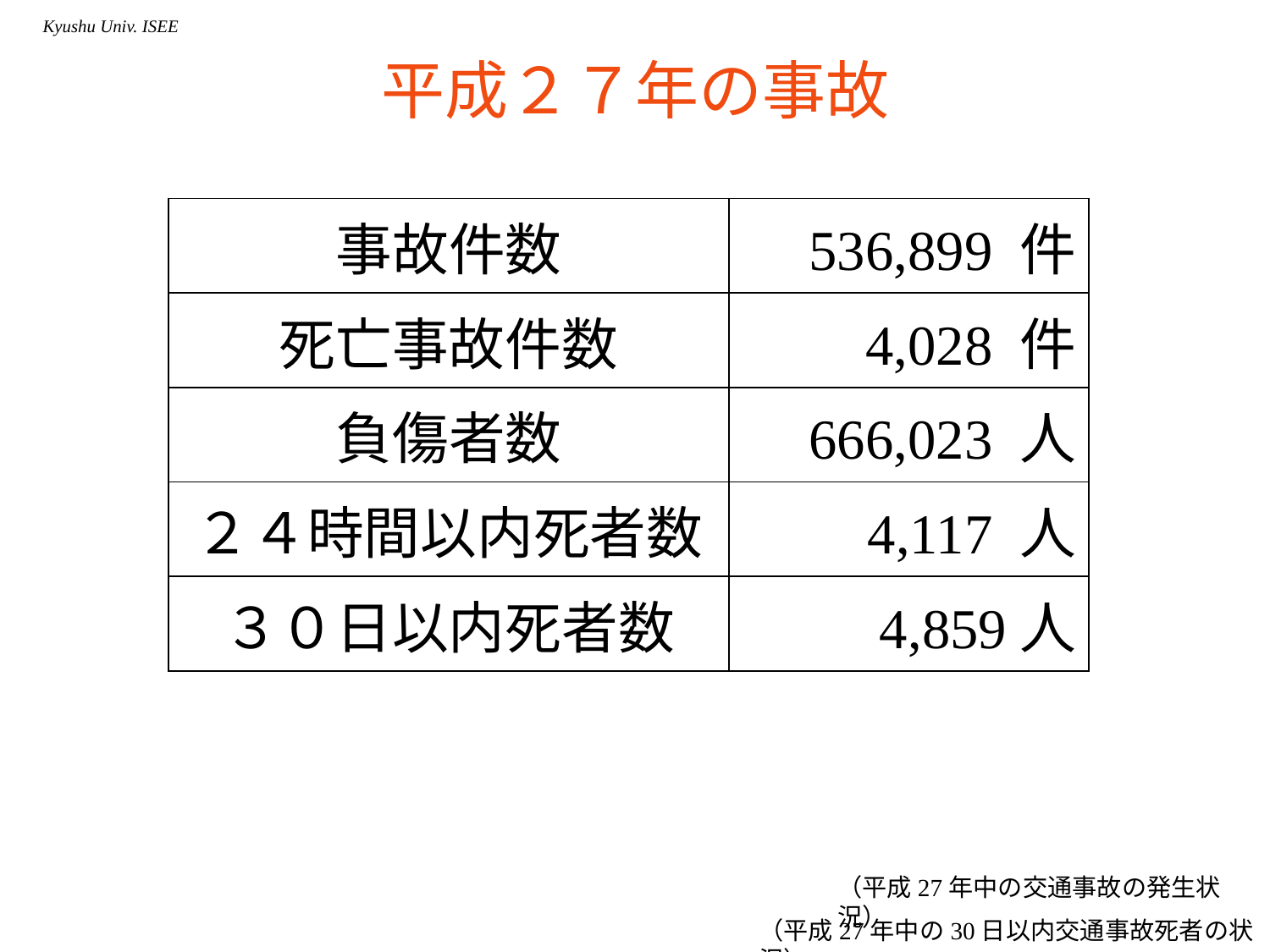

# 平成２７年の事故
| 事故件数 | 536,899 件 |
| --- | --- |
| 死亡事故件数 | 4,028 件 |
| 負傷者数 | 666,023 人 |
| ２４時間以内死者数 | 4,117 人 |
| ３０日以内死者数 | 4,859人 |
（平成27年中の交通事故の発生状況）
（平成27年中の30日以内交通事故死者の状況）